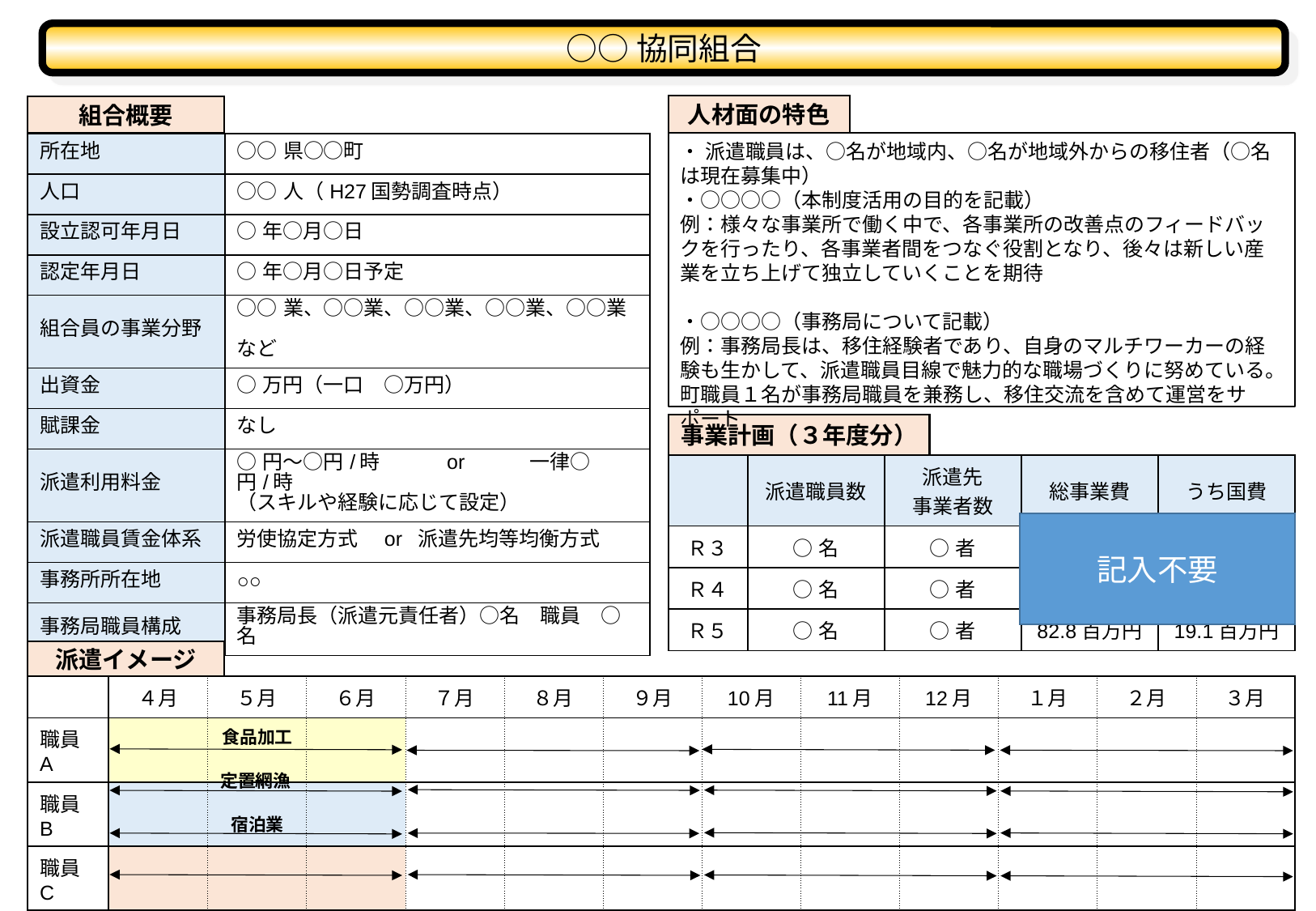

○○協同組合
人材面の特色
組合概要
・ 派遣職員は、○名が地域内、○名が地域外からの移住者（○名は現在募集中）
・○○○○（本制度活用の目的を記載）
例：様々な事業所で働く中で、各事業所の改善点のフィードバックを行ったり、各事業者間をつなぐ役割となり、後々は新しい産業を立ち上げて独立していくことを期待

・○○○○（事務局について記載）
例：事務局長は、移住経験者であり、自身のマルチワーカーの経験も生かして、派遣職員目線で魅力的な職場づくりに努めている。町職員１名が事務局職員を兼務し、移住交流を含めて運営をサポート
| 所在地 | ○○県○○町 |
| --- | --- |
| 人口 | ○○人（H27国勢調査時点） |
| 設立認可年月日 | ○年○月○日 |
| 認定年月日 | ○年○月○日予定 |
| 組合員の事業分野 | ○○業、○○業、○○業、○○業、○○業　 など |
| 出資金 | ○万円（一口　○万円） |
| 賦課金 | なし |
| 派遣利用料金 | ○円～○円/時　　　or　　　一律○円/時 （スキルや経験に応じて設定） |
| 派遣職員賃金体系 | 労使協定方式　or 派遣先均等均衡方式 |
| 事務所所在地 | ○○ |
| 事務局職員構成 | 事務局長（派遣元責任者）○名　職員　○名 |
事業計画（３年度分）
|  | 派遣職員数 | 派遣先 事業者数 | 総事業費 | うち国費 |
| --- | --- | --- | --- | --- |
| Ｒ３ | ○名 | ○者 | 34.1百万円 | 8.5百万円 |
| Ｒ４ | ○名 | ○者 | 77.0百万円 | 19.1百万円 |
| Ｒ５ | ○名 | ○者 | 82.8百万円 | 19.1百万円 |
記入不要
派遣イメージ
|  | ４月 | ５月 | ６月 | ７月 | ８月 | ９月 | 10月 | 11月 | 12月 | １月 | ２月 | ３月 |
| --- | --- | --- | --- | --- | --- | --- | --- | --- | --- | --- | --- | --- |
| 職員A |  |  |  |  |  |  |  |  |  |  |  |  |
| 職員B |  |  |  |  |  |  |  |  |  |  |  |  |
| 職員C |  |  |  |  |  |  |  |  |  |  |  |  |
| 職員D |  |  |  |  |  |  |  |  |  |  |  |  |
食品加工
定置網漁
宿泊業